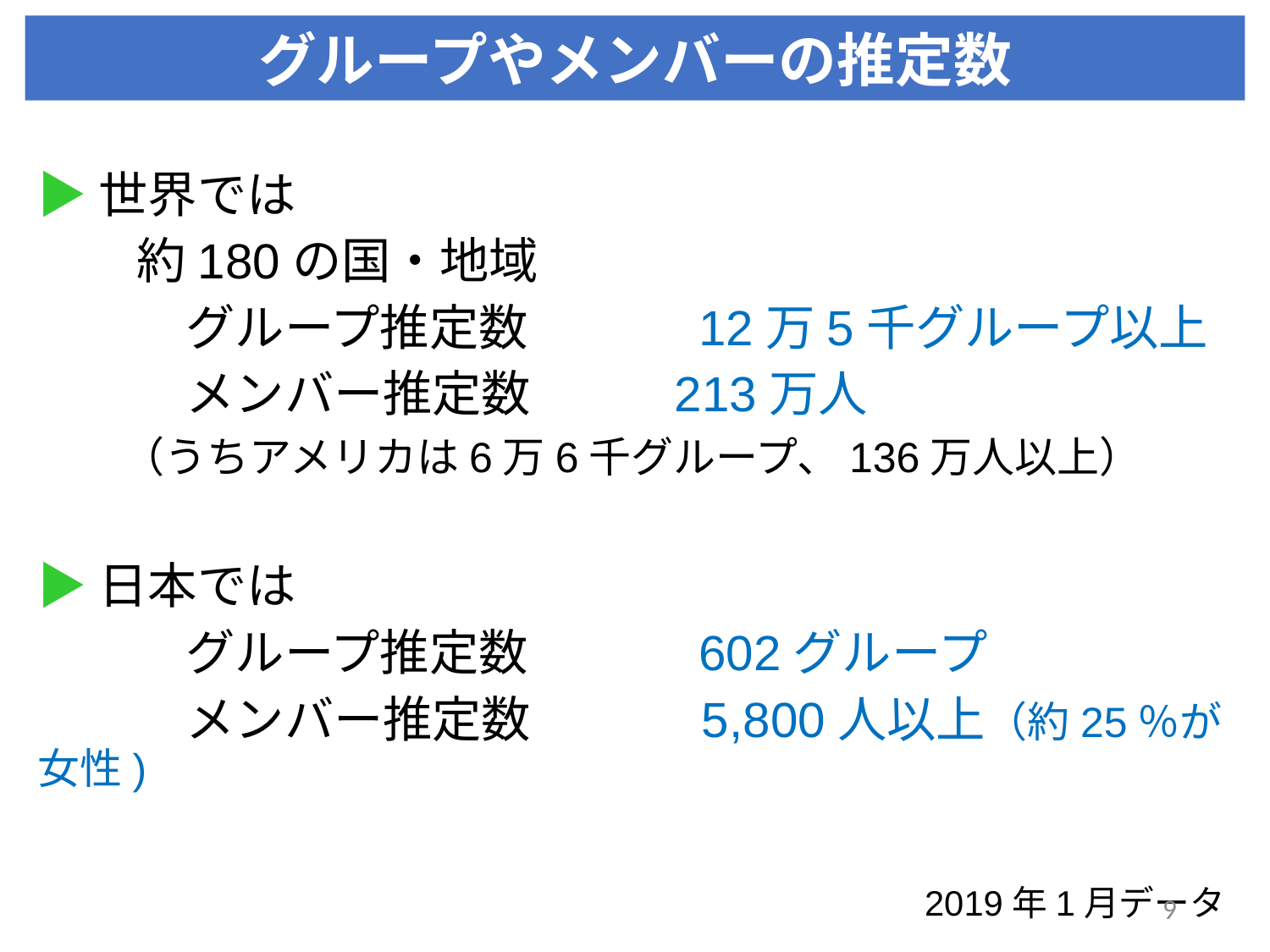

# グループやメンバーの推定数
▶世界では
　　約180の国・地域
　　　グループ推定数 　　　12万5千グループ以上
　　　メンバー推定数　　   213万人
　　（うちアメリカは6万6千グループ、136万人以上）

▶日本では
　　　グループ推定数　　　 602グループ
　　　メンバー推定数　　　 5,800人以上（約25％が女性)

　　　                               　　　 　　　　　　　2019年1月データ
9